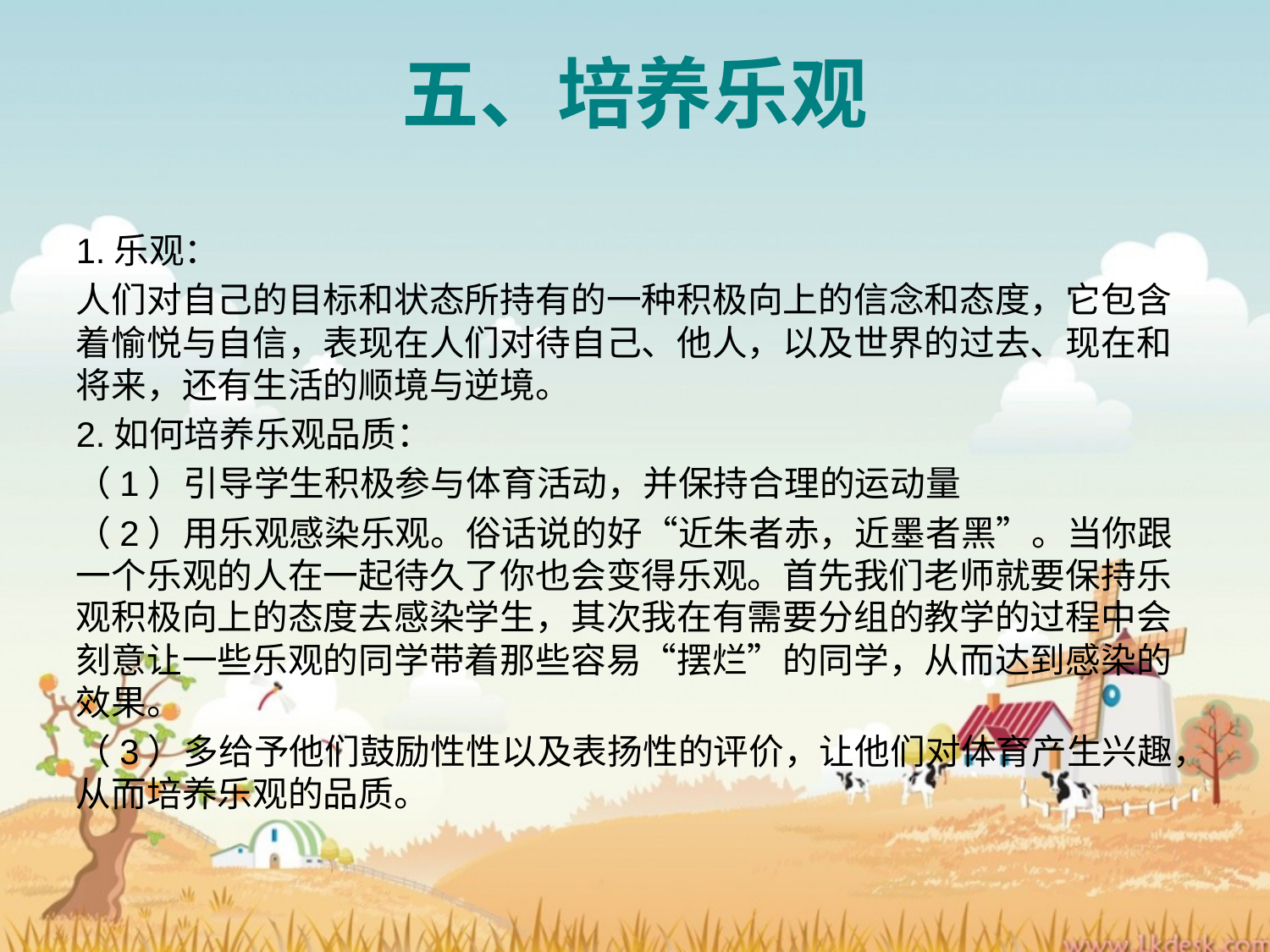

# 五、培养乐观
1.乐观：
人们对自己的目标和状态所持有的一种积极向上的信念和态度，它包含着愉悦与自信，表现在人们对待自己、他人，以及世界的过去、现在和将来，还有生活的顺境与逆境。
2.如何培养乐观品质：
（1）引导学生积极参与体育活动，并保持合理的运动量
（2）用乐观感染乐观。俗话说的好“近朱者赤，近墨者黑”。当你跟一个乐观的人在一起待久了你也会变得乐观。首先我们老师就要保持乐观积极向上的态度去感染学生，其次我在有需要分组的教学的过程中会刻意让一些乐观的同学带着那些容易“摆烂”的同学，从而达到感染的效果。
（3）多给予他们鼓励性性以及表扬性的评价，让他们对体育产生兴趣，从而培养乐观的品质。